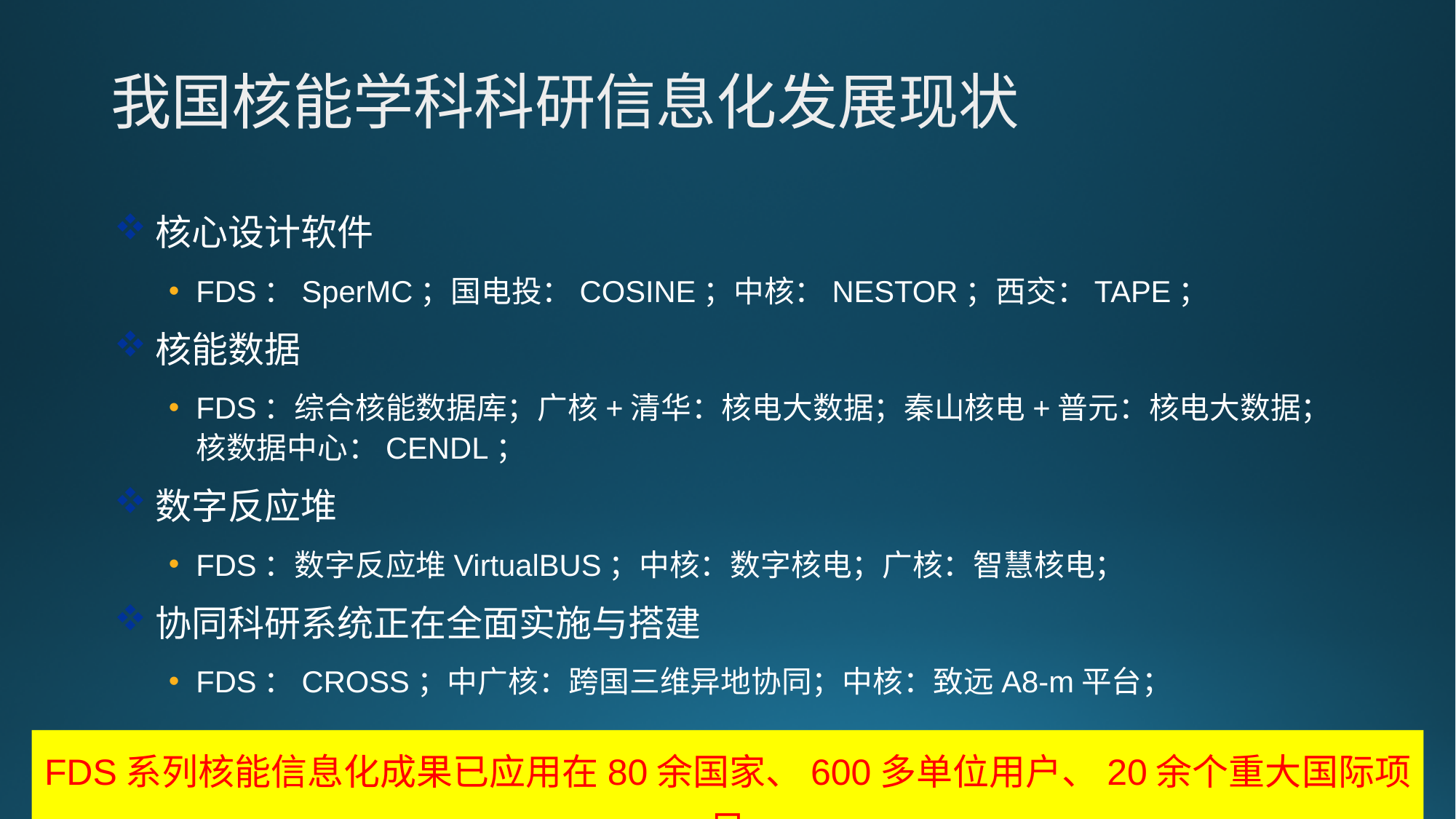

我国核能学科科研信息化发展现状
核心设计软件
FDS：SperMC；国电投：COSINE；中核：NESTOR；西交：TAPE；
核能数据
FDS：综合核能数据库；广核+清华：核电大数据；秦山核电+普元：核电大数据；核数据中心：CENDL；
数字反应堆
FDS：数字反应堆VirtualBUS；中核：数字核电；广核：智慧核电；
协同科研系统正在全面实施与搭建
FDS：CROSS；中广核：跨国三维异地协同；中核：致远A8-m平台；

FDS系列核能信息化成果已应用在80余国家、600多单位用户、20余个重大国际项目